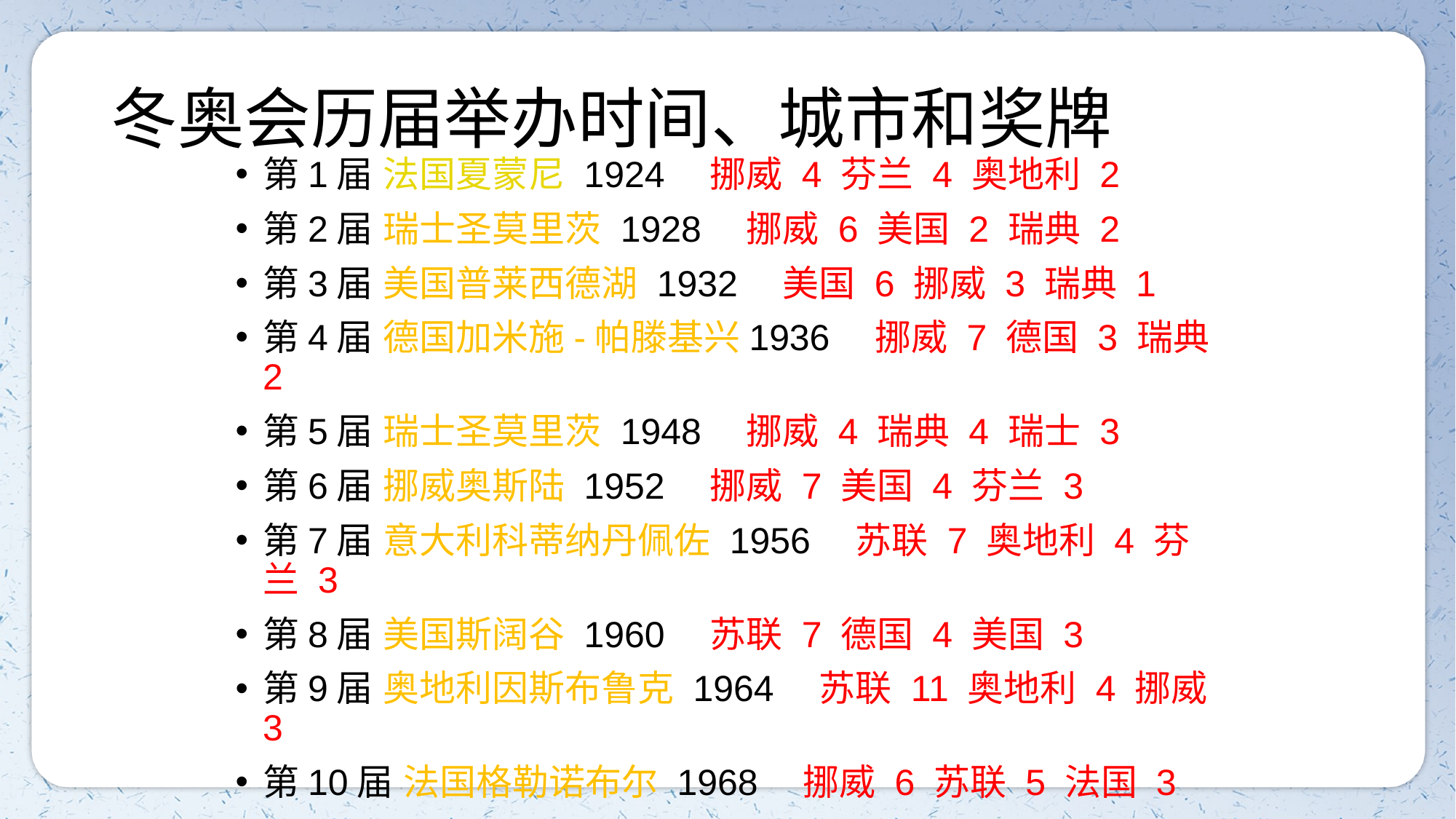

# 冬奥会历届举办时间、城市和奖牌
第1届 法国夏蒙尼 1924　挪威 4 芬兰 4 奥地利 2
第2届 瑞士圣莫里茨 1928　挪威 6 美国 2 瑞典 2
第3届 美国普莱西德湖 1932　美国 6 挪威 3 瑞典 1
第4届 德国加米施-帕滕基兴1936　挪威 7 德国 3 瑞典 2
第5届 瑞士圣莫里茨 1948　挪威 4 瑞典 4 瑞士 3
第6届 挪威奥斯陆 1952　挪威 7 美国 4 芬兰 3
第7届 意大利科蒂纳丹佩佐 1956　苏联 7 奥地利 4 芬兰 3
第8届 美国斯阔谷 1960　苏联 7 德国 4 美国 3
第9届 奥地利因斯布鲁克 1964　苏联 11 奥地利 4 挪威 3
第10届 法国格勒诺布尔 1968　挪威 6 苏联 5 法国 3
第11届 日本札幌 1972　苏联 8 东德 4 瑞士 4
第12届 奥地利因斯布鲁克 1976      苏联 13 东德 7 美国 3